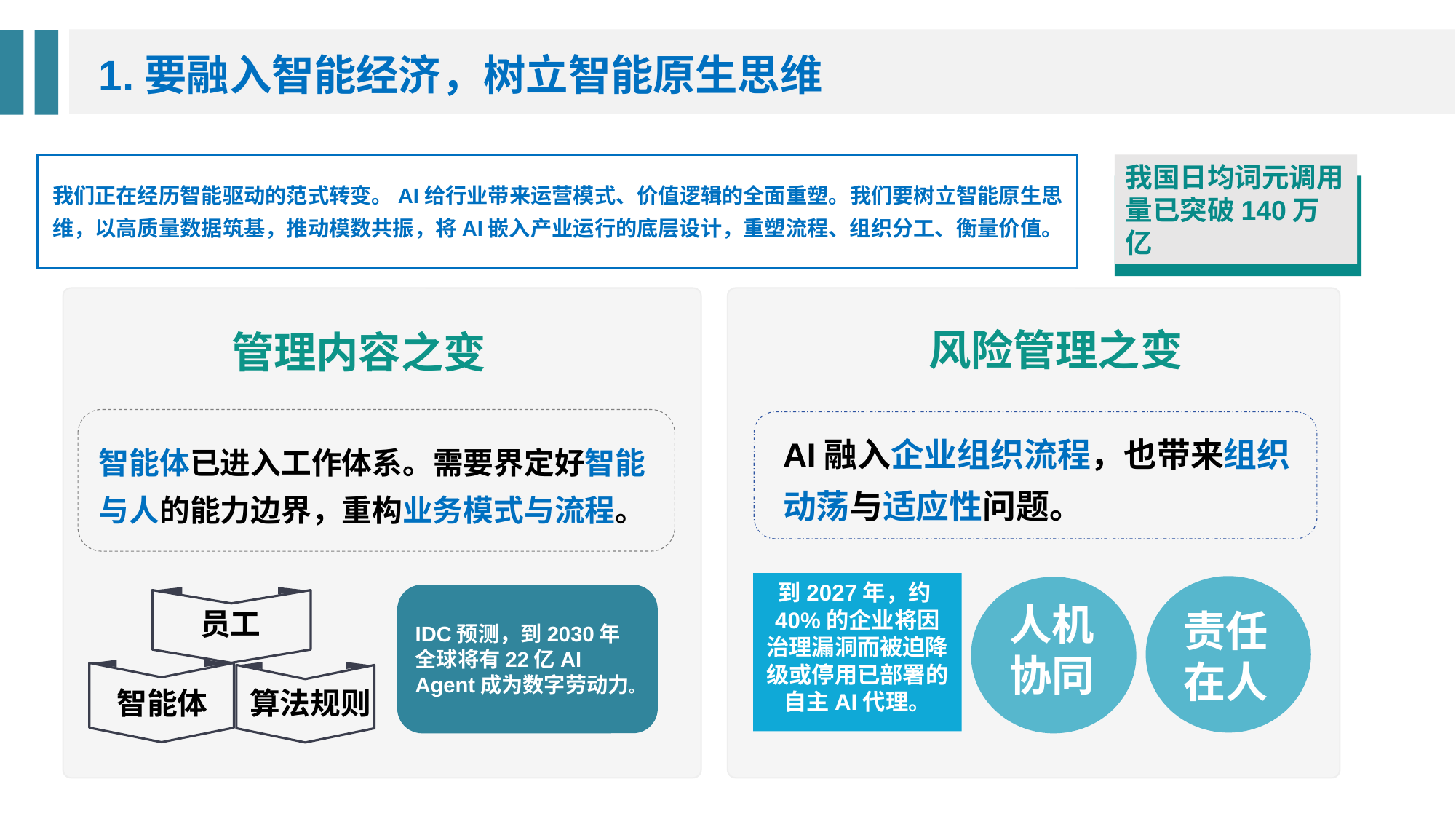

1.要融入智能经济，树立智能原生思维

我们正在经历智能驱动的范式转变。AI给行业带来运营模式、价值逻辑的全面重塑。我们要树立智能原生思维，以高质量数据筑基，推动模数共振，将AI嵌入产业运行的底层设计，重塑流程、组织分工、衡量价值。

我国日均词元调用量已突破140万亿

风险管理之变
管理内容之变

智能体已进入工作体系。需要界定好智能与人的能力边界，重构业务模式与流程。
AI融入企业组织流程，也带来组织动荡与适应性问题。
到2027年，约40%的企业将因治理漏洞而被迫降级或停用已部署的自主AI代理。

责任
在人

人机协同
IDC预测，到2030年全球将有22亿AI Agent成为数字劳动力。

员工

智能体

算法规则